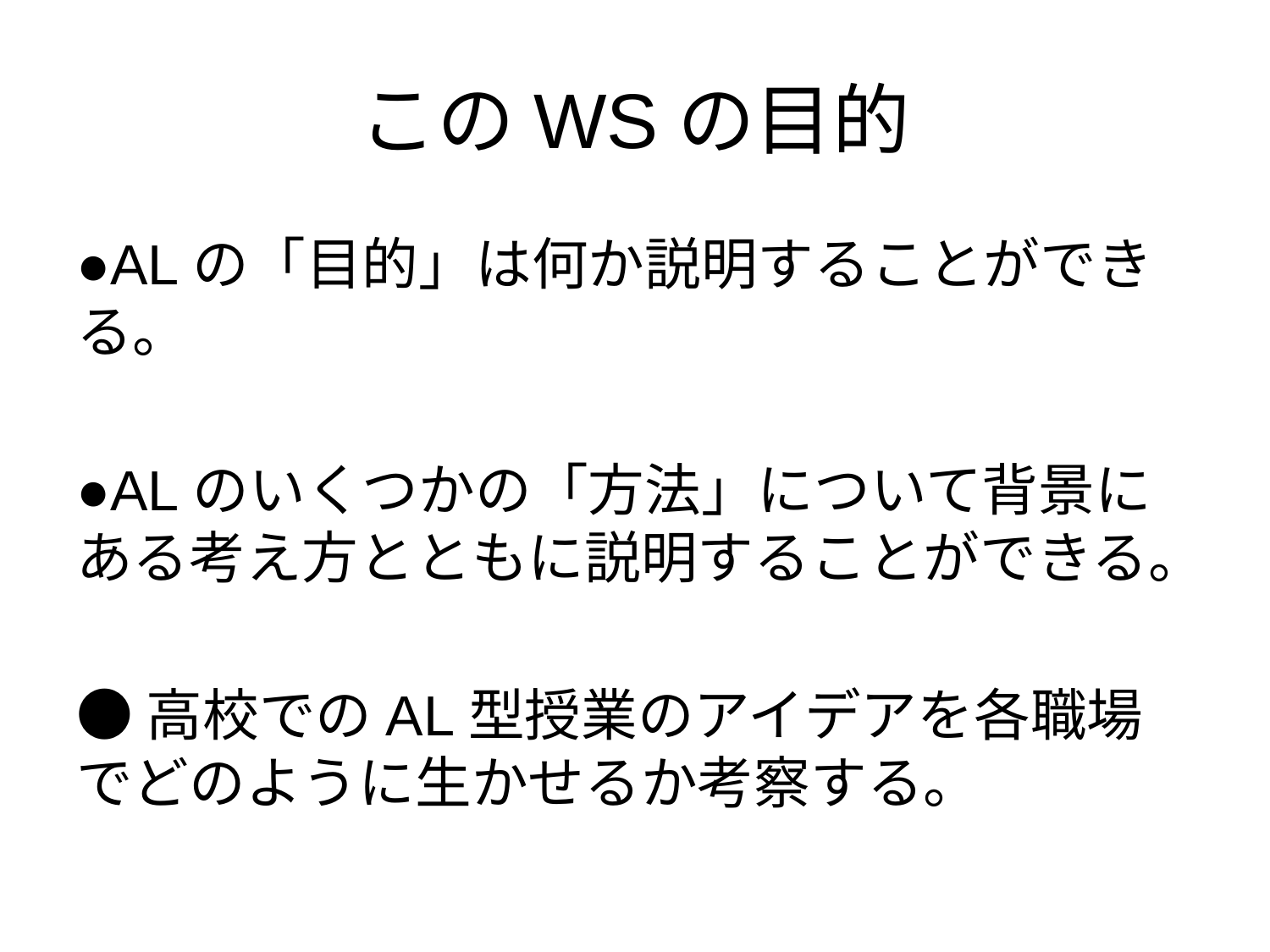

# このWSの目的
●ALの「目的」は何か説明することができる。

●ALのいくつかの「方法」について背景にある考え方とともに説明することができる。

●高校でのAL型授業のアイデアを各職場でどのように生かせるか考察する。